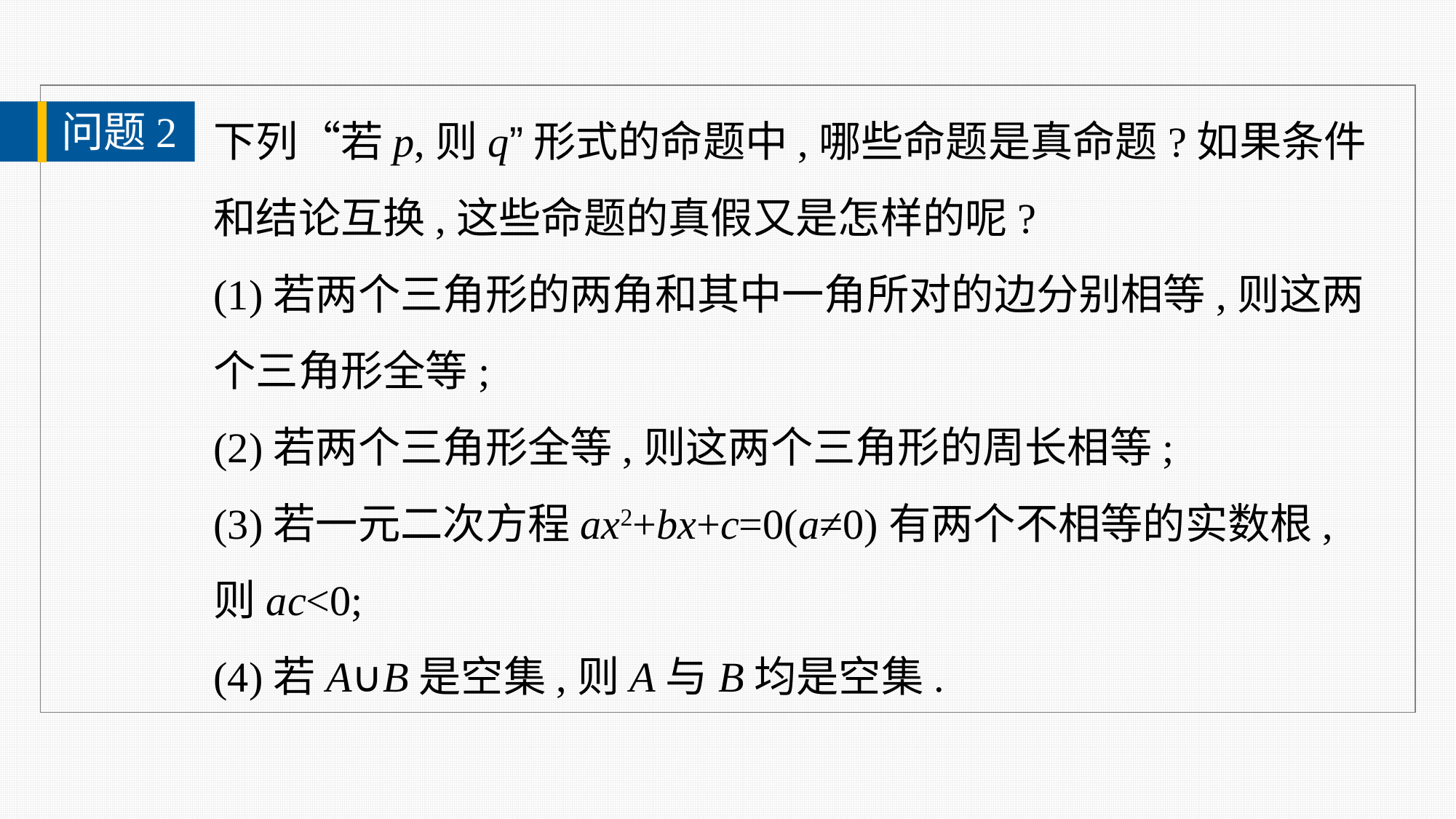

下列“若p,则q”形式的命题中,哪些命题是真命题?如果条件和结论互换,这些命题的真假又是怎样的呢?
(1)若两个三角形的两角和其中一角所对的边分别相等,则这两个三角形全等;
(2)若两个三角形全等,则这两个三角形的周长相等;
(3)若一元二次方程ax2+bx+c=0(a≠0)有两个不相等的实数根,则ac<0;
(4)若A∪B是空集,则A与B均是空集.

问题2